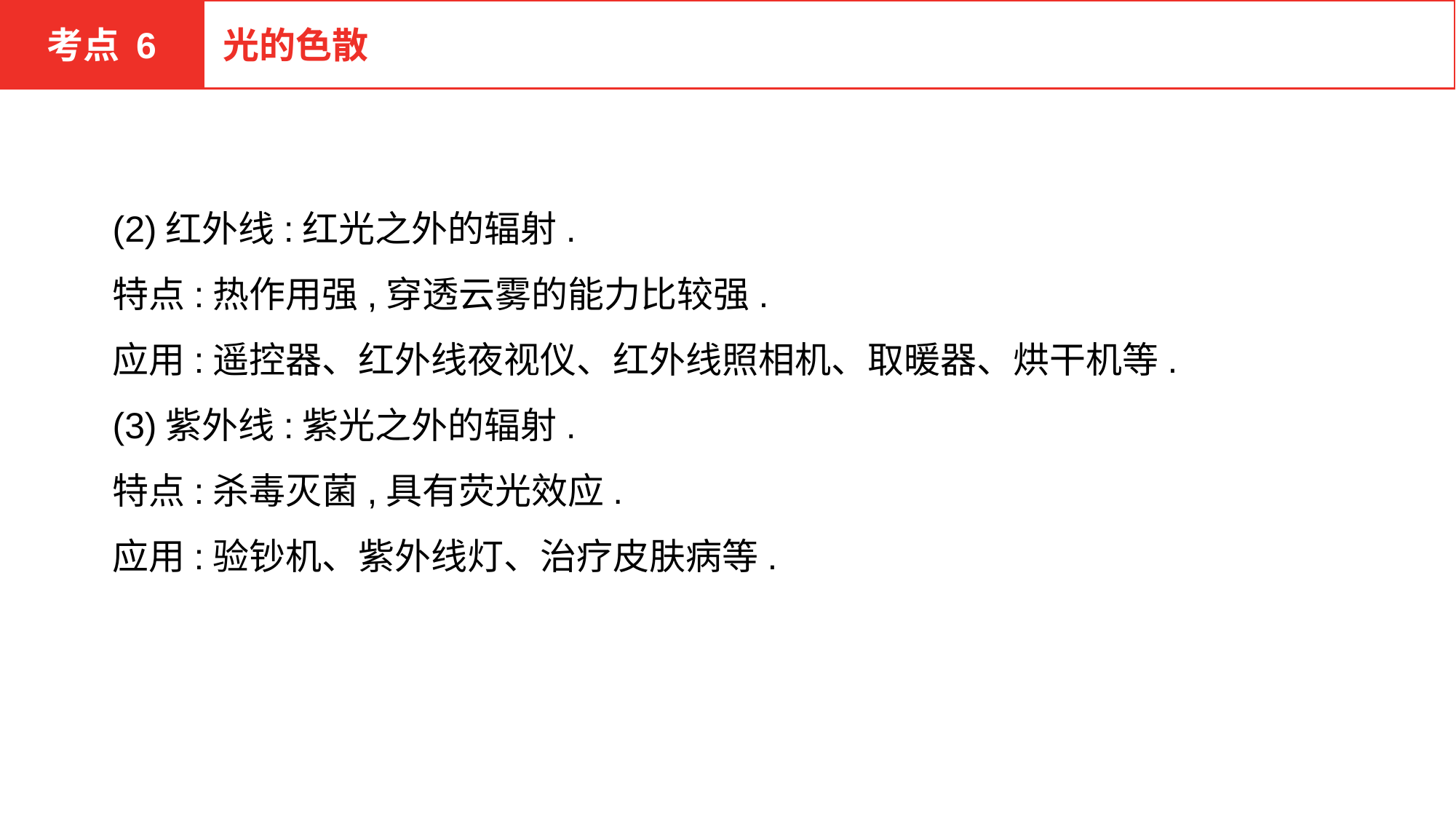

考点 6
光的色散
(2)红外线:红光之外的辐射.
特点:热作用强,穿透云雾的能力比较强.
应用:遥控器、红外线夜视仪、红外线照相机、取暖器、烘干机等.
(3)紫外线:紫光之外的辐射.
特点:杀毒灭菌,具有荧光效应.
应用:验钞机、紫外线灯、治疗皮肤病等.